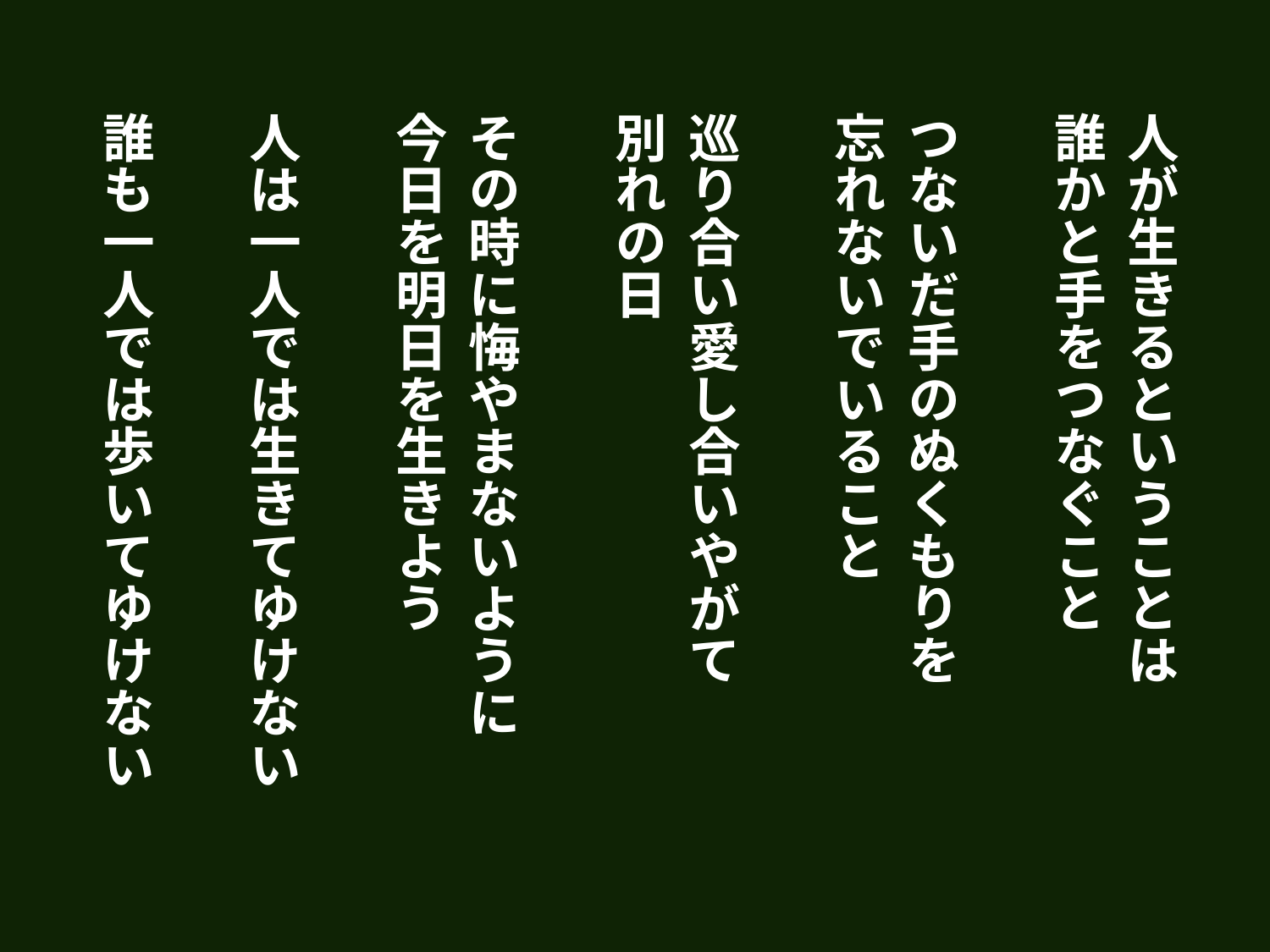

人が生きるということは
誰かと手をつなぐこと

つないだ手のぬくもりを
忘れないでいること

巡り合い愛し合いやがて
別れの日

その時に悔やまないように
今日を明日を生きよう

人は一人では生きてゆけない

誰も一人では歩いてゆけない